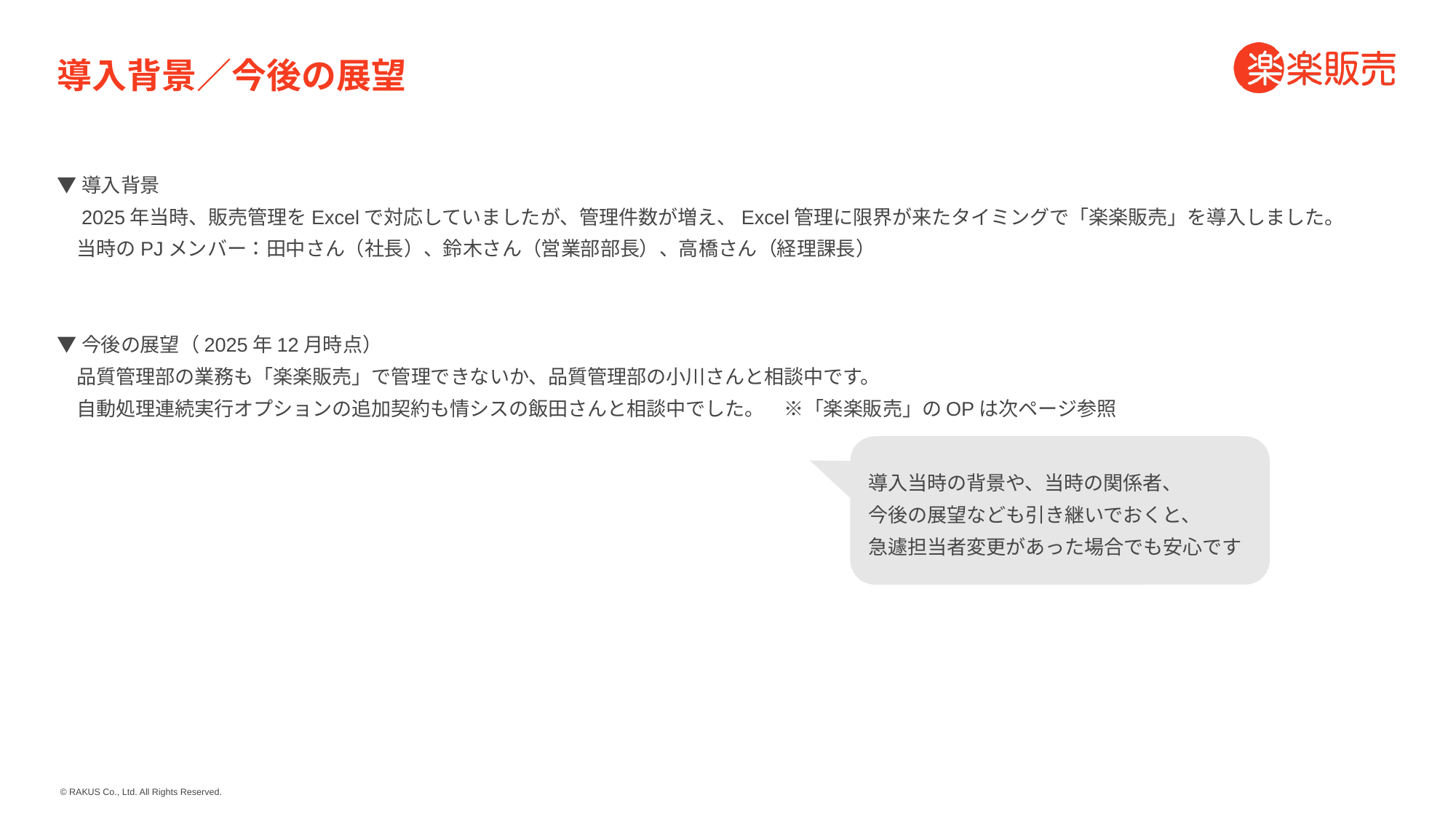

# 導入背景／今後の展望
▼導入背景
　2025年当時、販売管理をExcelで対応していましたが、管理件数が増え、Excel管理に限界が来たタイミングで「楽楽販売」を導入しました。
　当時のPJメンバー：田中さん（社長）、鈴木さん（営業部部長）、高橋さん（経理課長）

▼今後の展望（2025年12月時点）
　品質管理部の業務も「楽楽販売」で管理できないか、品質管理部の小川さんと相談中です。
　自動処理連続実行オプションの追加契約も情シスの飯田さんと相談中でした。　※「楽楽販売」のOPは次ページ参照
導入当時の背景や、当時の関係者、
今後の展望なども引き継いでおくと、
急遽担当者変更があった場合でも安心です